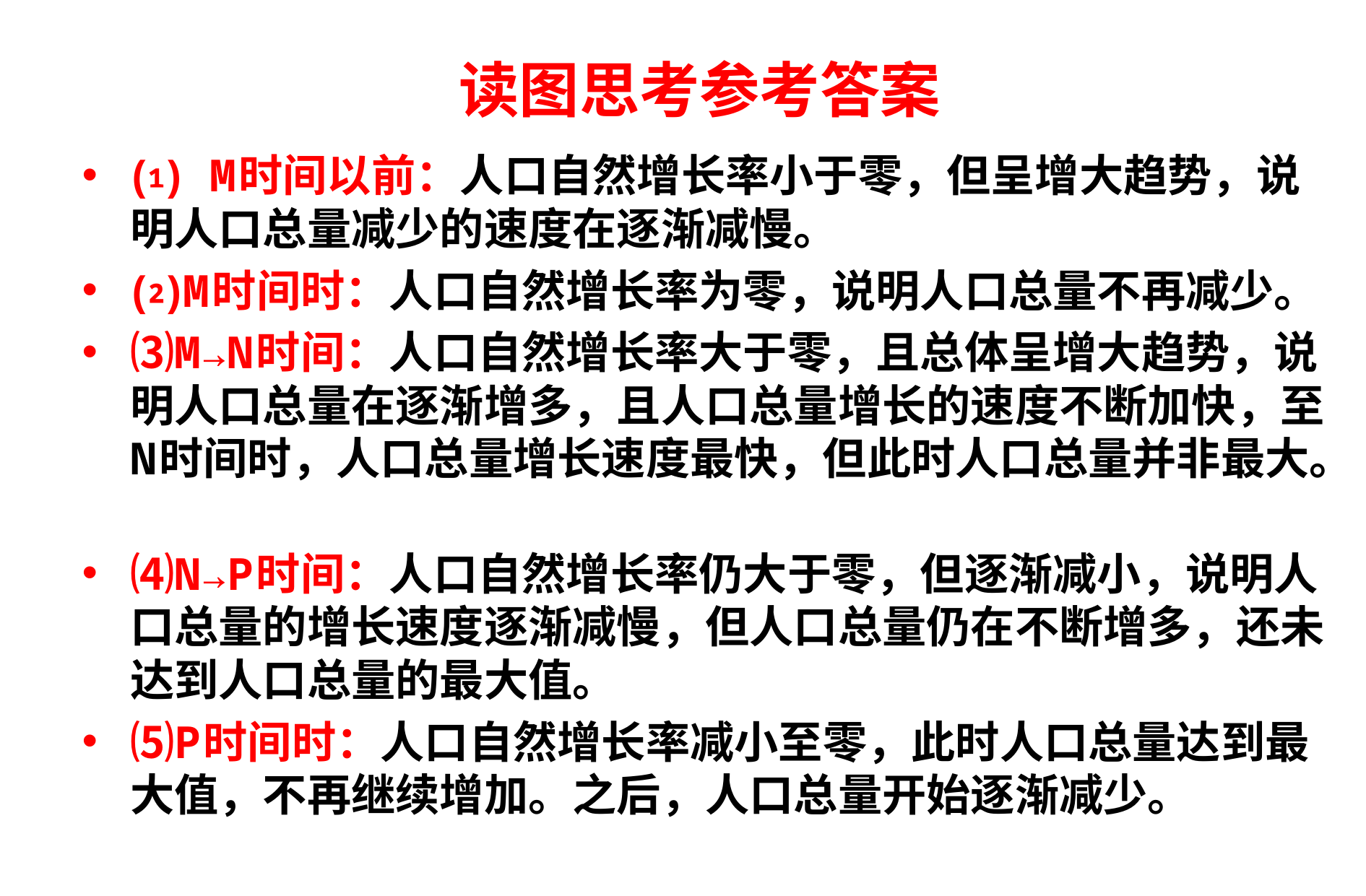

# 读图思考参考答案
⑴ M时间以前：人口自然增长率小于零，但呈增大趋势，说明人口总量减少的速度在逐渐减慢。
⑵M时间时：人口自然增长率为零，说明人口总量不再减少。
⑶M→N时间：人口自然增长率大于零，且总体呈增大趋势，说明人口总量在逐渐增多，且人口总量增长的速度不断加快，至N时间时，人口总量增长速度最快，但此时人口总量并非最大。
⑷N→P时间：人口自然增长率仍大于零，但逐渐减小，说明人口总量的增长速度逐渐减慢，但人口总量仍在不断增多，还未达到人口总量的最大值。
⑸P时间时：人口自然增长率减小至零，此时人口总量达到最大值，不再继续增加。之后，人口总量开始逐渐减少。